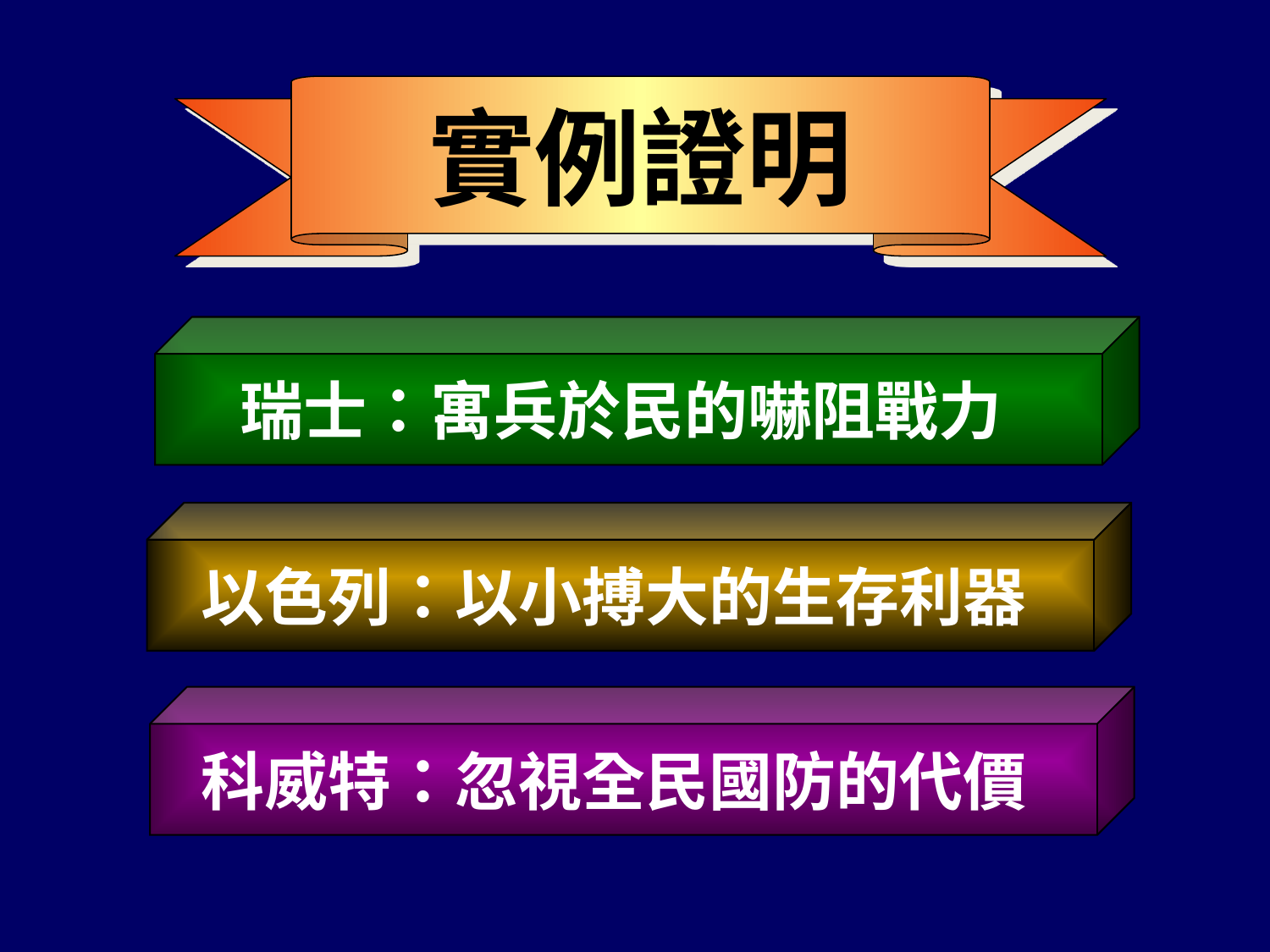

實例證明
瑞士：寓兵於民的嚇阻戰力
以色列：以小搏大的生存利器
科威特：忽視全民國防的代價